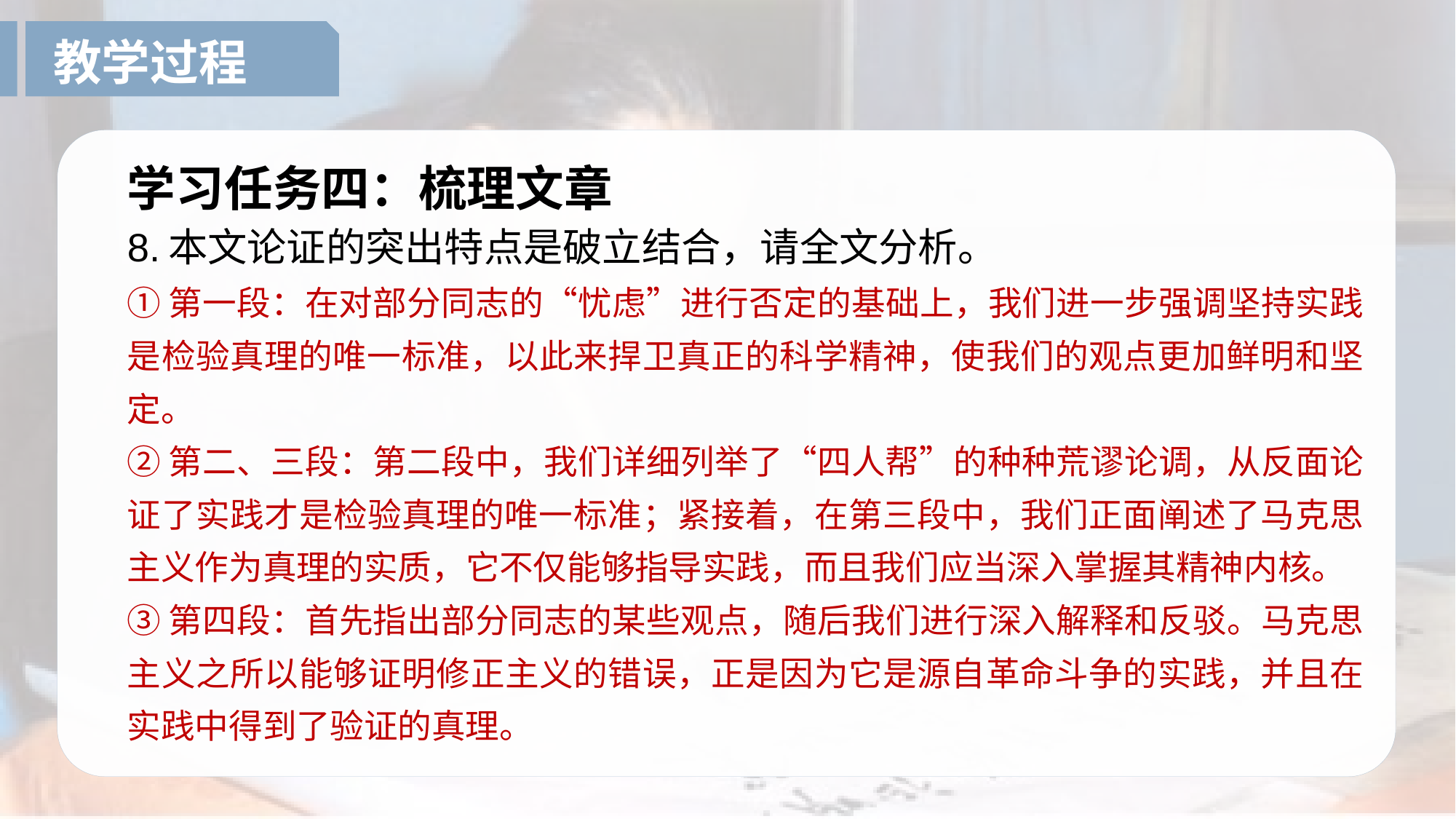

教学过程
# 学习任务四：梳理文章

8.本文论证的突出特点是破立结合，请全文分析。
①第一段：在对部分同志的“忧虑”进行否定的基础上，我们进一步强调坚持实践是检验真理的唯一标准，以此来捍卫真正的科学精神，使我们的观点更加鲜明和坚定。
②第二、三段：第二段中，我们详细列举了“四人帮”的种种荒谬论调，从反面论证了实践才是检验真理的唯一标准；紧接着，在第三段中，我们正面阐述了马克思主义作为真理的实质，它不仅能够指导实践，而且我们应当深入掌握其精神内核。
③第四段：首先指出部分同志的某些观点，随后我们进行深入解释和反驳。马克思主义之所以能够证明修正主义的错误，正是因为它是源自革命斗争的实践，并且在实践中得到了验证的真理。